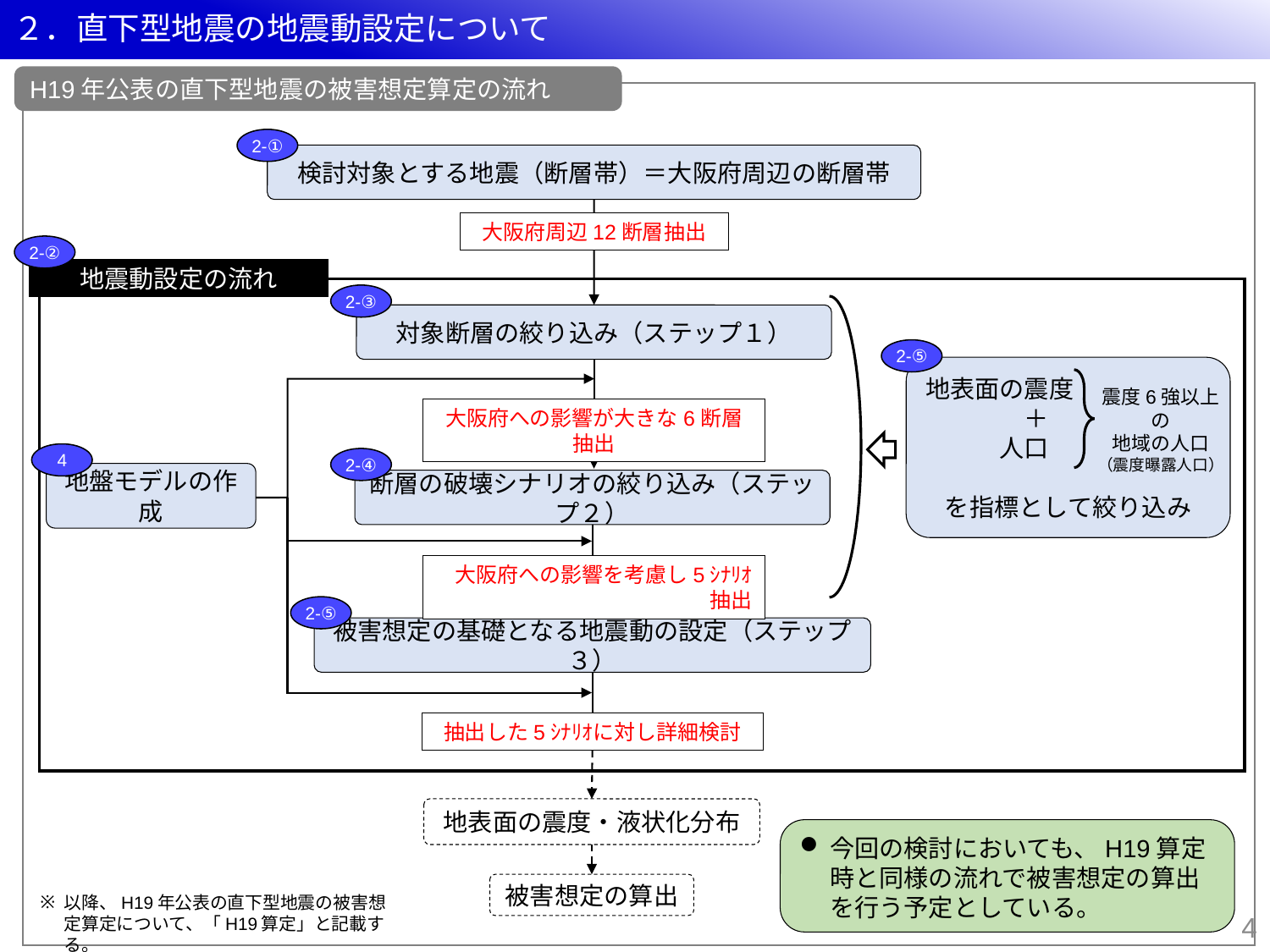

２．直下型地震の地震動設定について
H19年公表の直下型地震の被害想定算定の流れ

2-①
検討対象とする地震（断層帯）＝大阪府周辺の断層帯
大阪府周辺12断層抽出
2-②
地震動設定の流れ

2-③

対象断層の絞り込み（ステップ１）
2-⑤
地表面の震度
　　　　＋
　　　人口

を指標として絞り込み

震度6強以上の
地域の人口
（震度曝露人口）

大阪府への影響が大きな6断層抽出

4
2-④
地盤モデルの作成
断層の破壊シナリオの絞り込み（ステップ２）

大阪府への影響を考慮し5ｼﾅﾘｵ抽出
2-⑤
被害想定の基礎となる地震動の設定（ステップ３）
抽出した5ｼﾅﾘｵに対し詳細検討
地表面の震度・液状化分布
今回の検討においても、H19算定時と同様の流れで被害想定の算出を行う予定としている。
被害想定の算出
以降、H19年公表の直下型地震の被害想定算定について、「H19算定」と記載する。
4